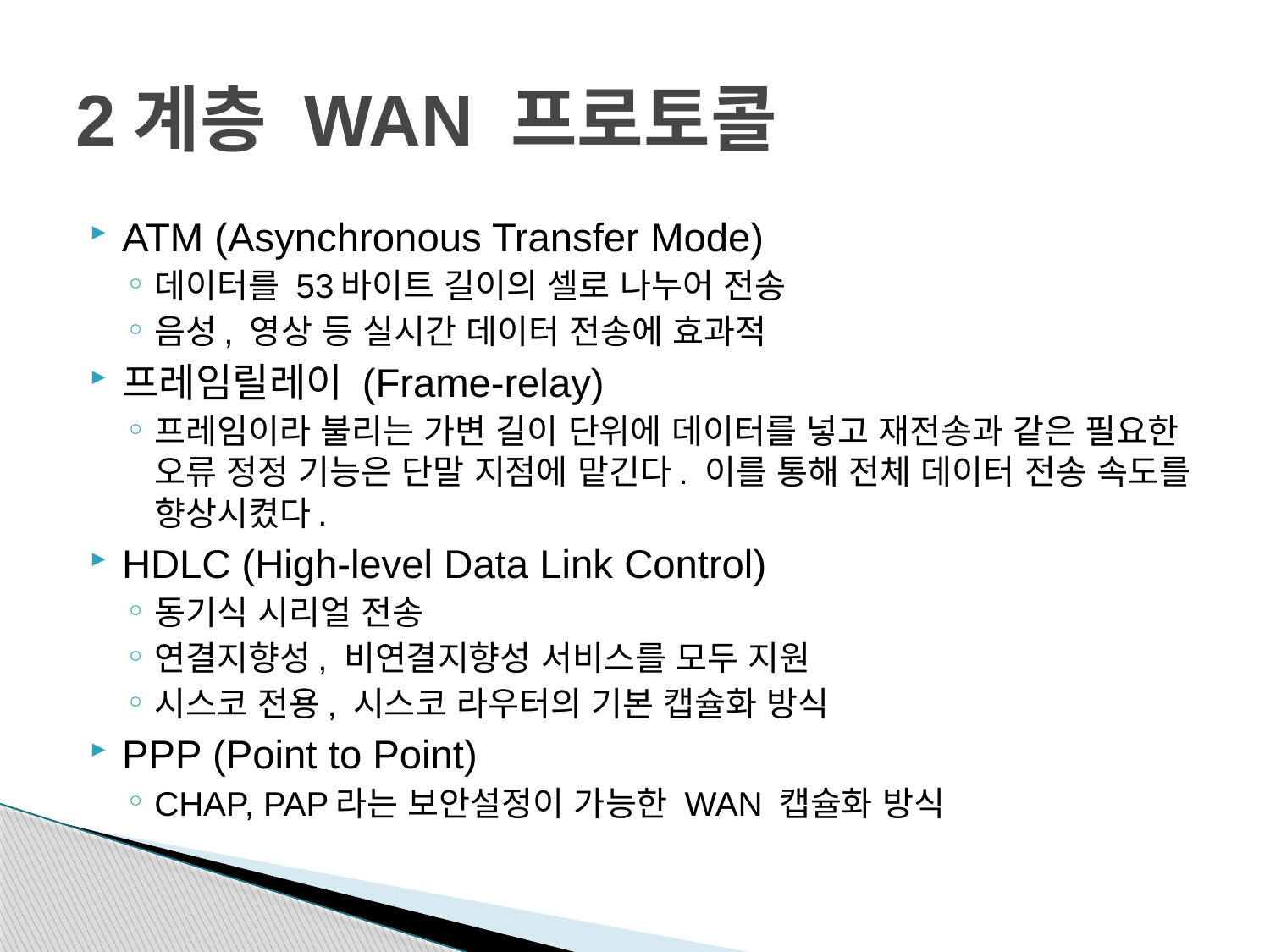

# 2계층 WAN 프로토콜
ATM (Asynchronous Transfer Mode)
데이터를 53바이트 길이의 셀로 나누어 전송
음성, 영상 등 실시간 데이터 전송에 효과적
프레임릴레이 (Frame-relay)
프레임이라 불리는 가변 길이 단위에 데이터를 넣고 재전송과 같은 필요한 오류 정정 기능은 단말 지점에 맡긴다. 이를 통해 전체 데이터 전송 속도를 향상시켰다.
HDLC (High-level Data Link Control)
동기식 시리얼 전송
연결지향성, 비연결지향성 서비스를 모두 지원
시스코 전용, 시스코 라우터의 기본 캡슐화 방식
PPP (Point to Point)
CHAP, PAP라는 보안설정이 가능한 WAN 캡슐화 방식